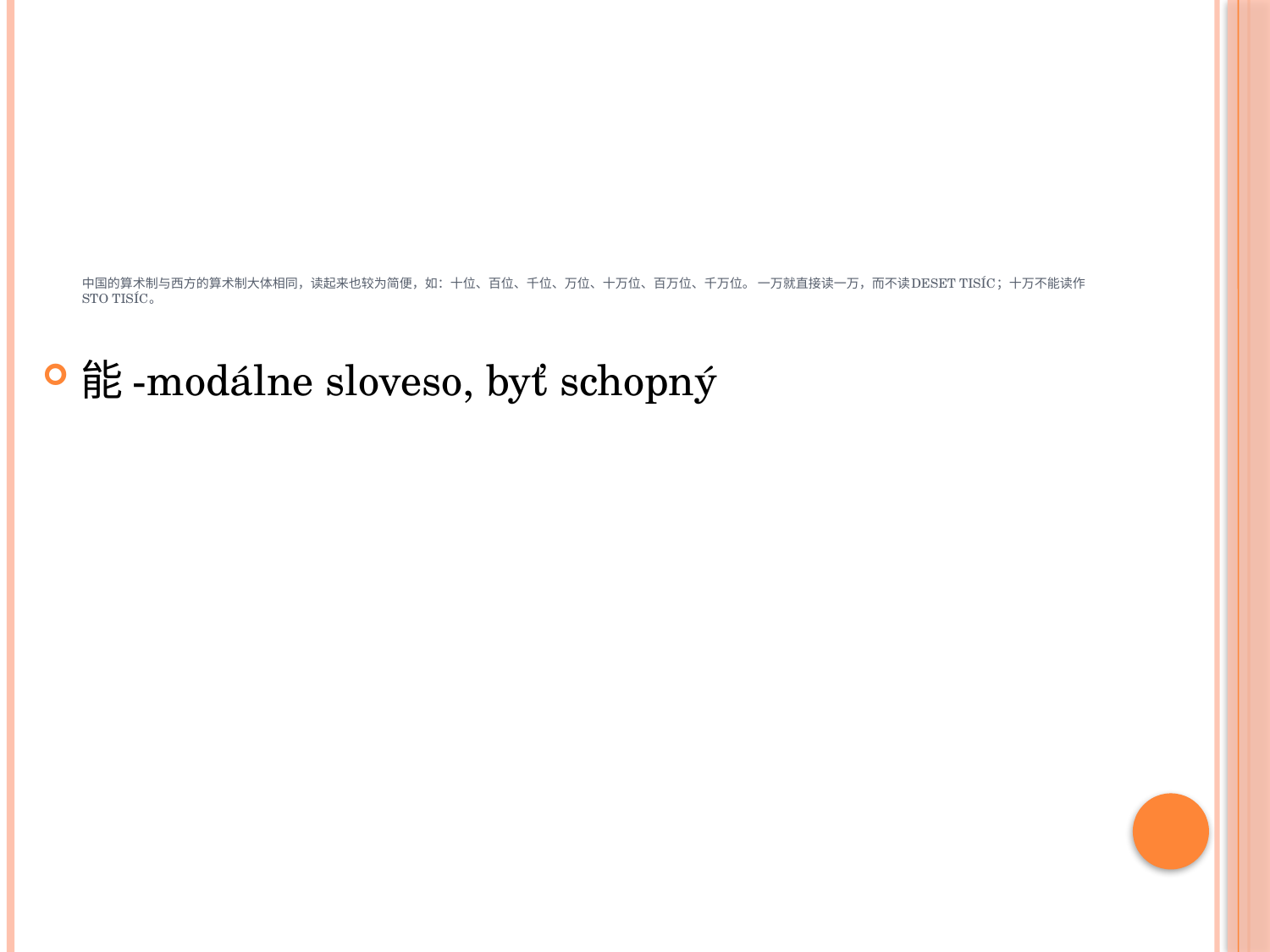

# 中国的算术制与西方的算术制大体相同，读起来也较为简便，如：十位、百位、千位、万位、十万位、百万位、千万位。 一万就直接读一万，而不读deset tisíc；十万不能读作sto tisíc。
能-modálne sloveso, byť schopný